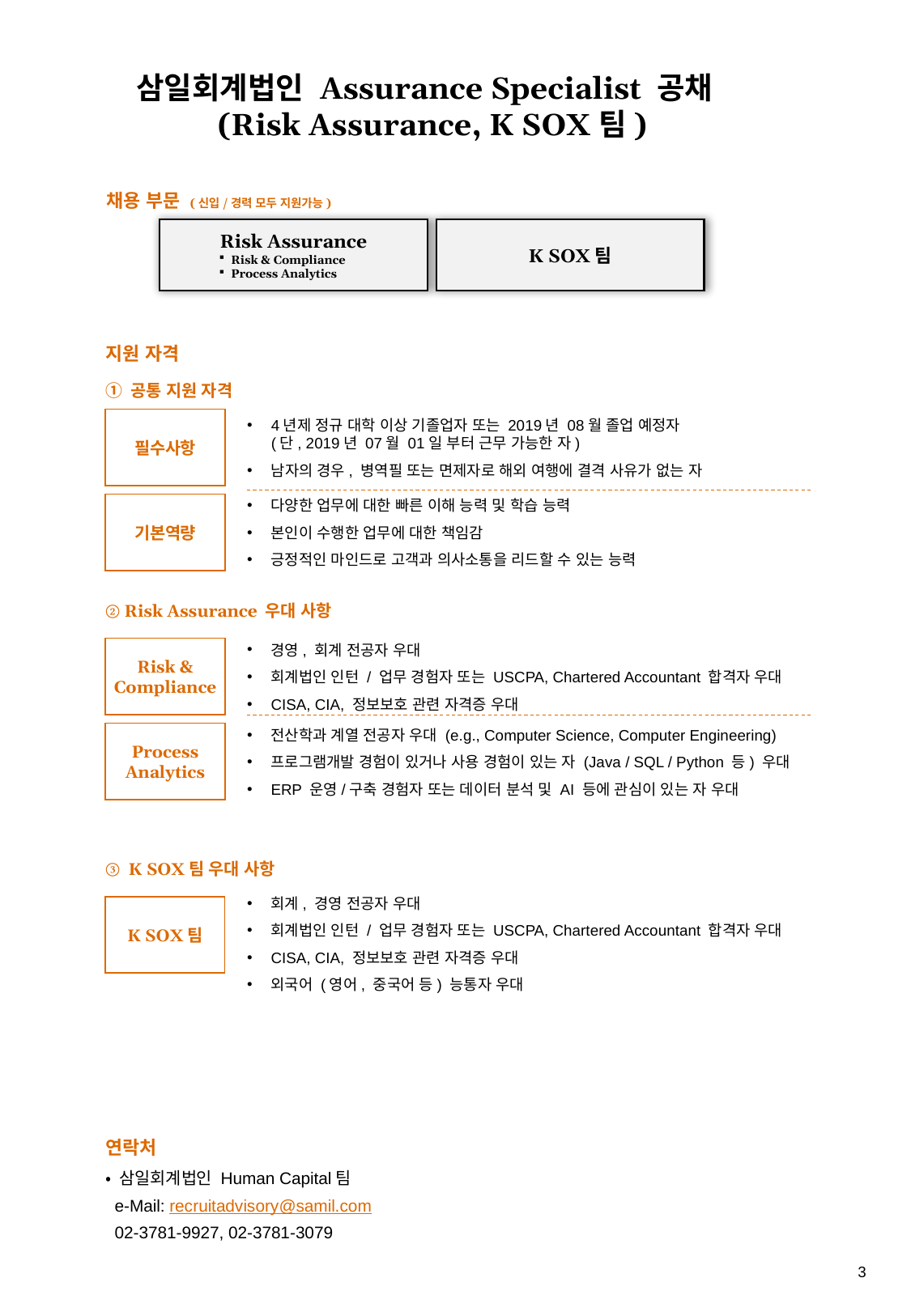

# 삼일회계법인 Assurance Specialist 공채 (Risk Assurance, K SOX팀)
채용 부문 (신입/경력 모두 지원가능)

Risk Assurance
Risk & Compliance
Process Analytics
K SOX팀
지원 자격
① 공통 지원 자격
필수사항
4년제 정규 대학 이상 기졸업자 또는 2019년 08월 졸업 예정자
(단, 2019년 07월 01일 부터 근무 가능한 자)
남자의 경우, 병역필 또는 면제자로 해외 여행에 결격 사유가 없는 자
다양한 업무에 대한 빠른 이해 능력 및 학습 능력
본인이 수행한 업무에 대한 책임감
긍정적인 마인드로 고객과 의사소통을 리드할 수 있는 능력
기본역량
② Risk Assurance 우대 사항
Risk & Compliance
경영, 회계 전공자 우대
회계법인 인턴 / 업무 경험자 또는 USCPA, Chartered Accountant 합격자 우대
CISA, CIA, 정보보호 관련 자격증 우대
Process Analytics
전산학과 계열 전공자 우대 (e.g., Computer Science, Computer Engineering)
프로그램개발 경험이 있거나 사용 경험이 있는 자 (Java / SQL / Python 등) 우대
ERP 운영/구축 경험자 또는 데이터 분석 및 AI 등에 관심이 있는 자 우대
③  K SOX팀 우대 사항
회계, 경영 전공자 우대
회계법인 인턴 / 업무 경험자 또는 USCPA, Chartered Accountant 합격자 우대
CISA, CIA, 정보보호 관련 자격증 우대
외국어 (영어, 중국어 등) 능통자 우대
K SOX팀
연락처
• 삼일회계법인 Human Capital팀
  e-Mail: recruitadvisory@samil.com
  02-3781-9927, 02-3781-3079

3